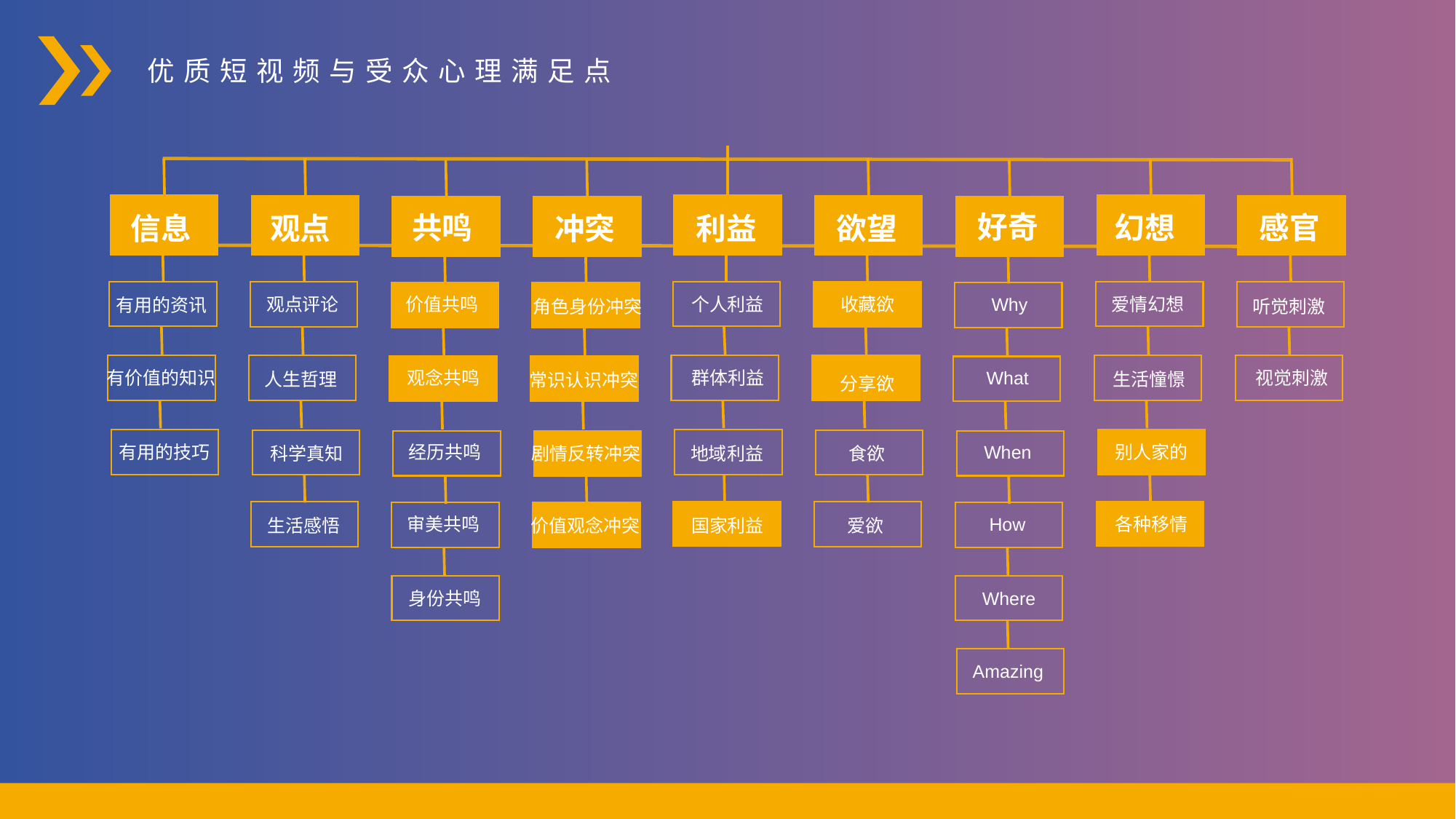

优质短视频与受众心理满足点

好奇
共鸣
幻想
感官
信息
观点
冲突
利益
欲望

观点评论
价值共鸣
个人利益
收藏欲
Why
爱情幻想
有用的资讯
角色身份冲突
听觉刺激
有价值的知识
观念共鸣
群体利益
What
视觉刺激
人生哲理
生活憧憬
常识认识冲突
分享欲
有用的技巧
经历共鸣
别人家的
When
剧情反转冲突
科学真知
地域利益
食欲
审美共鸣
How
各种移情
生活感悟
价值观念冲突
国家利益
爱欲
身份共鸣
Where
Amazing